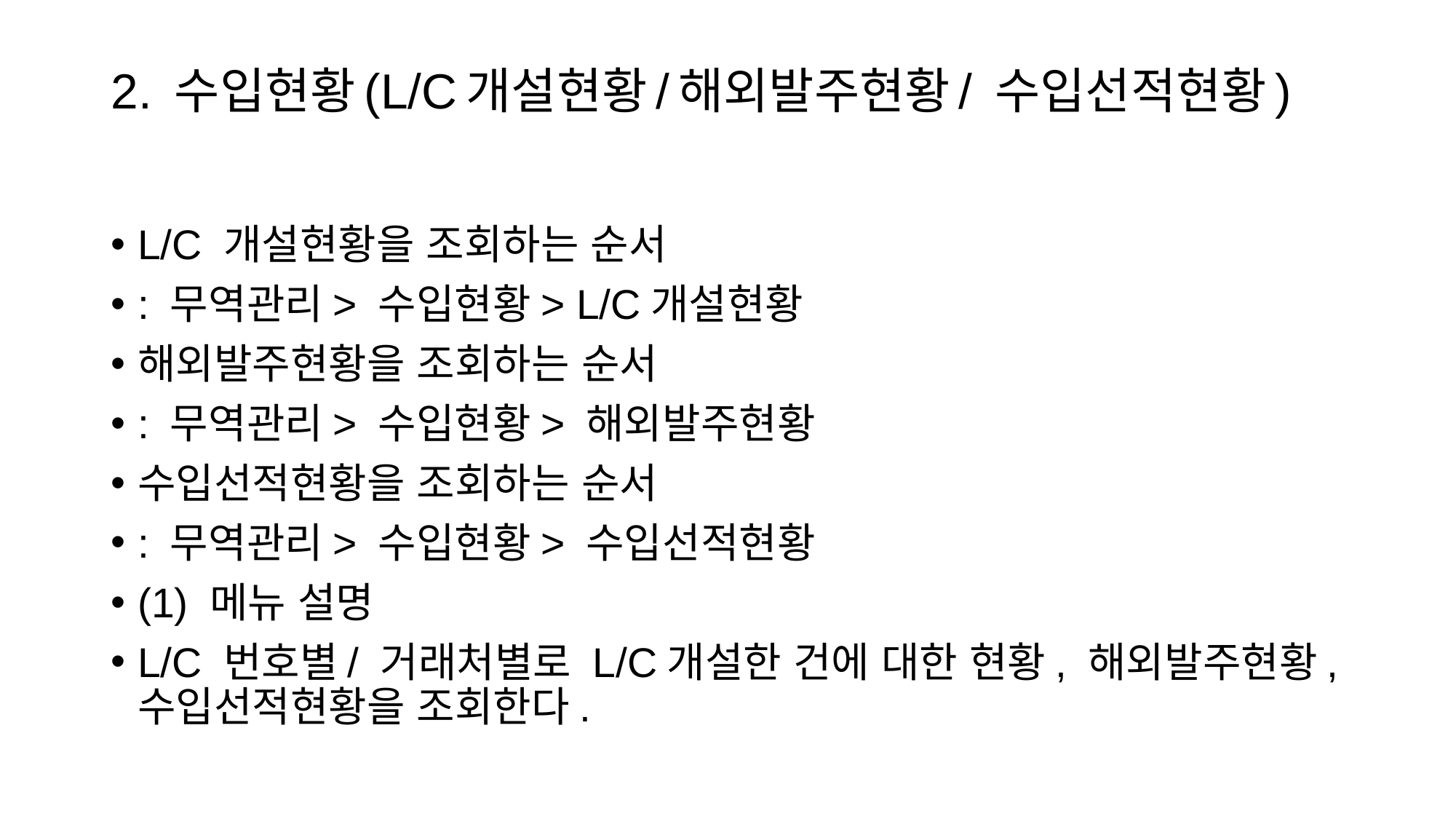

# 2. 수입현황(L/C개설현황/해외발주현황/ 수입선적현황)
L/C 개설현황을 조회하는 순서
: 무역관리> 수입현황> L/C개설현황
해외발주현황을 조회하는 순서
: 무역관리> 수입현황> 해외발주현황
수입선적현황을 조회하는 순서
: 무역관리> 수입현황> 수입선적현황
(1) 메뉴 설명
L/C 번호별/ 거래처별로 L/C개설한 건에 대한 현황, 해외발주현황, 수입선적현황을 조회한다.